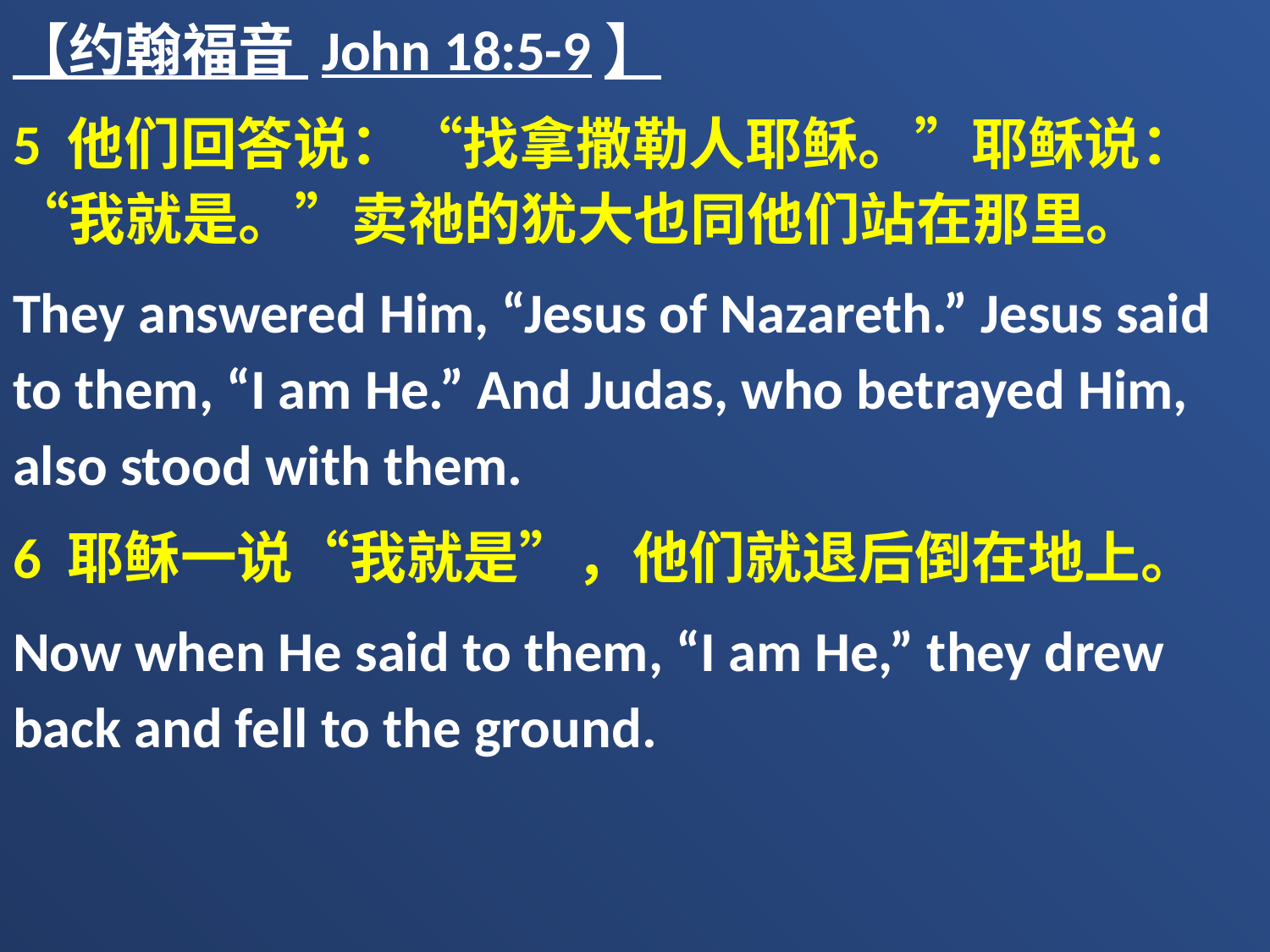

【约翰福音 John 18:5-9】
5 他们回答说：“找拿撒勒人耶稣。”耶稣说：“我就是。”卖祂的犹大也同他们站在那里。
They answered Him, “Jesus of Nazareth.” Jesus said to them, “I am He.” And Judas, who betrayed Him, also stood with them.
6 耶稣一说“我就是”，他们就退后倒在地上。
Now when He said to them, “I am He,” they drew back and fell to the ground.